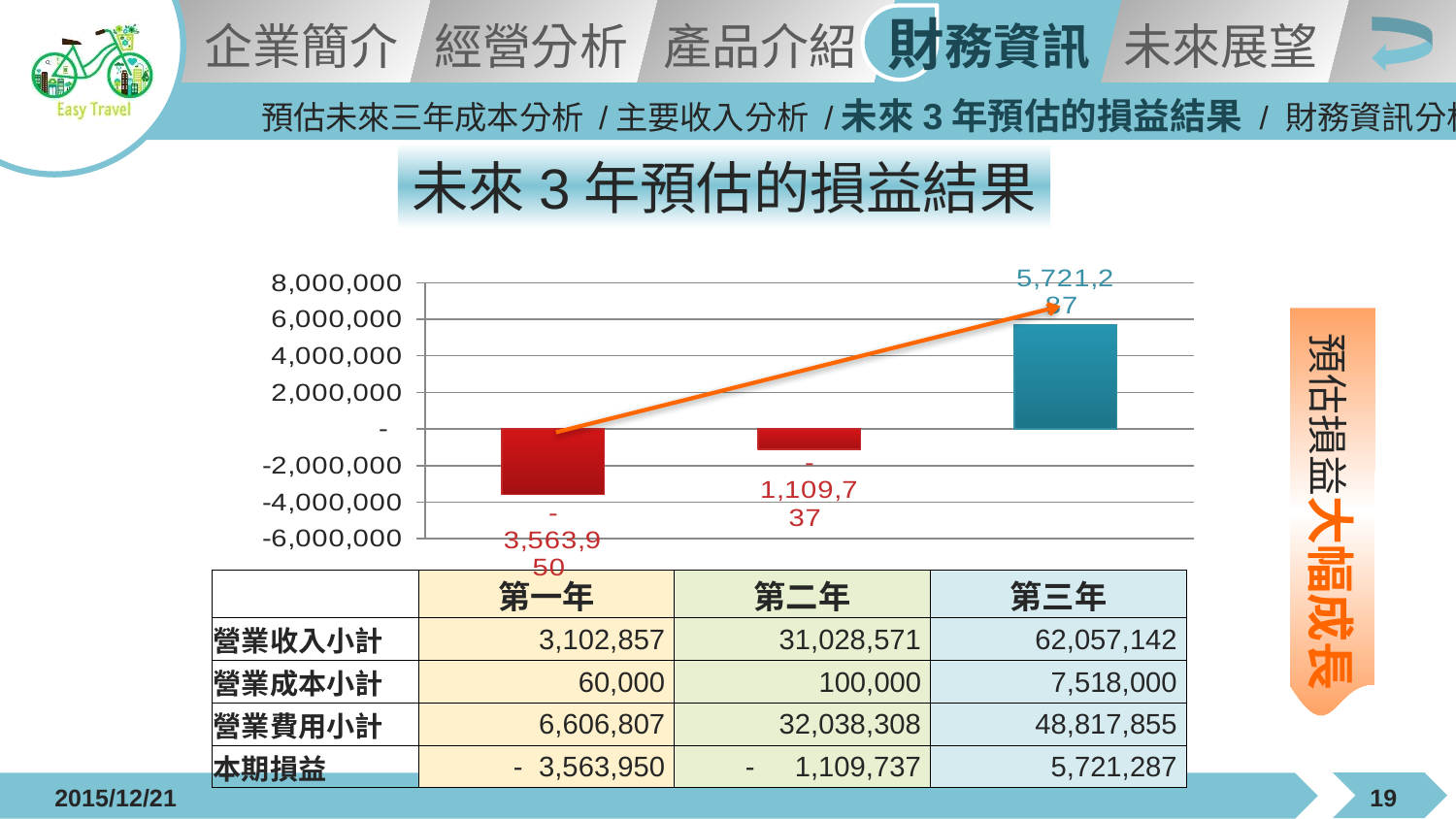

預估未來三年成本分析 /主要收入分析 /未來3年預估的損益結果 / 財務資訊分析
未來3年預估的損益結果

### Chart

| Category | 類別 1 |
|---|---|
| 第一年 | -3563950.0 |
| 第二年 | -1109737.0 |
| 第三年 | 5721287.0 |
預估損益大幅成長
|  | 第一年 | 第二年 | 第三年 |
| --- | --- | --- | --- |
| 營業收入小計 | 3,102,857 | 31,028,571 | 62,057,142 |
| 營業成本小計 | 60,000 | 100,000 | 7,518,000 |
| 營業費用小計 | 6,606,807 | 32,038,308 | 48,817,855 |
| 本期損益 | - 3,563,950 | - 1,109,737 | 5,721,287 |
2015/12/21
19